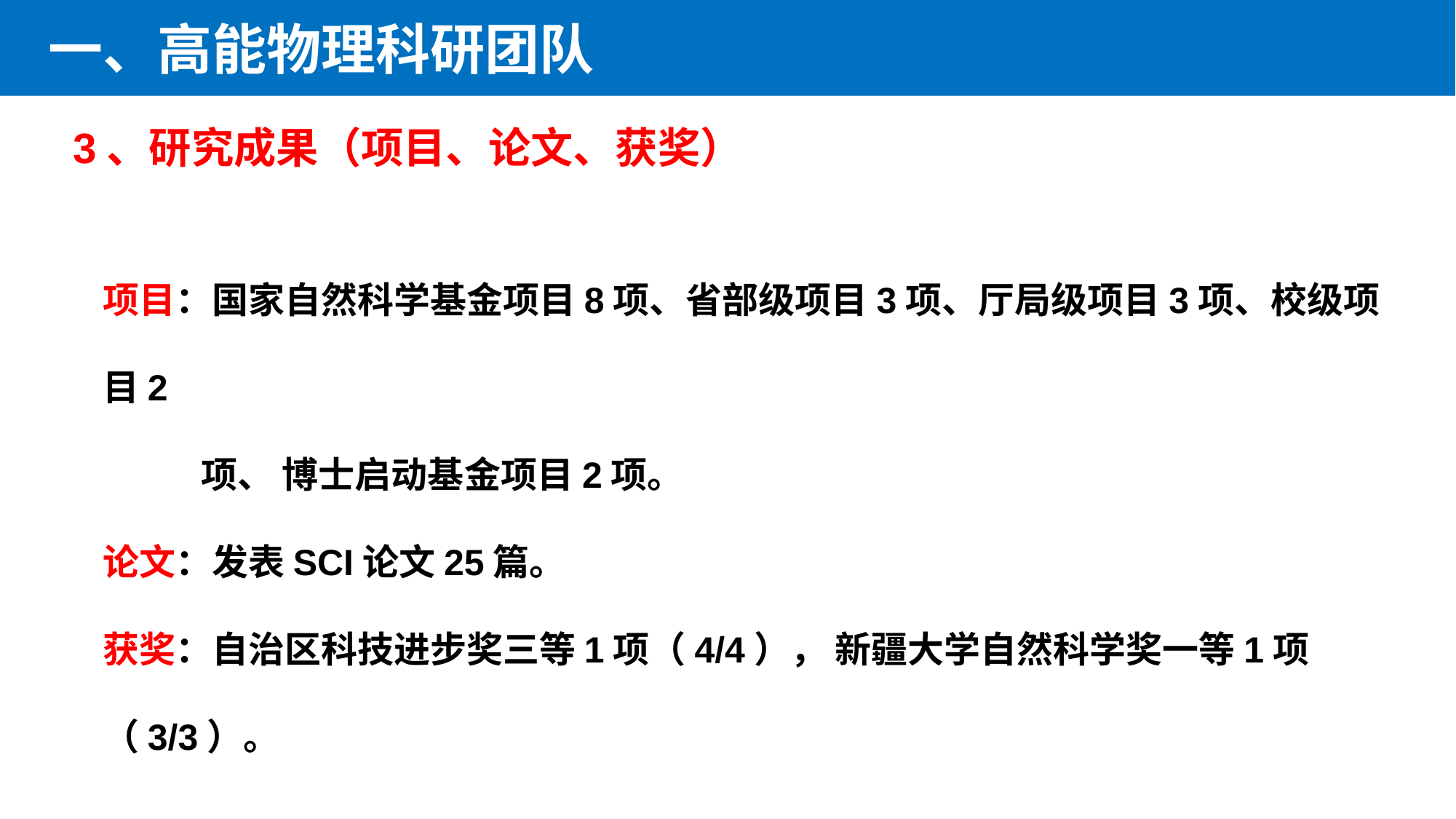

一、高能物理科研团队
3、研究成果（项目、论文、获奖）
项目：国家自然科学基金项目8项、省部级项目3项、厅局级项目3项、校级项目2
           项、 博士启动基金项目2项。
论文：发表SCI论文25篇。
获奖：自治区科技进步奖三等1项（4/4）， 新疆大学自然科学奖一等1项（3/3）。
6